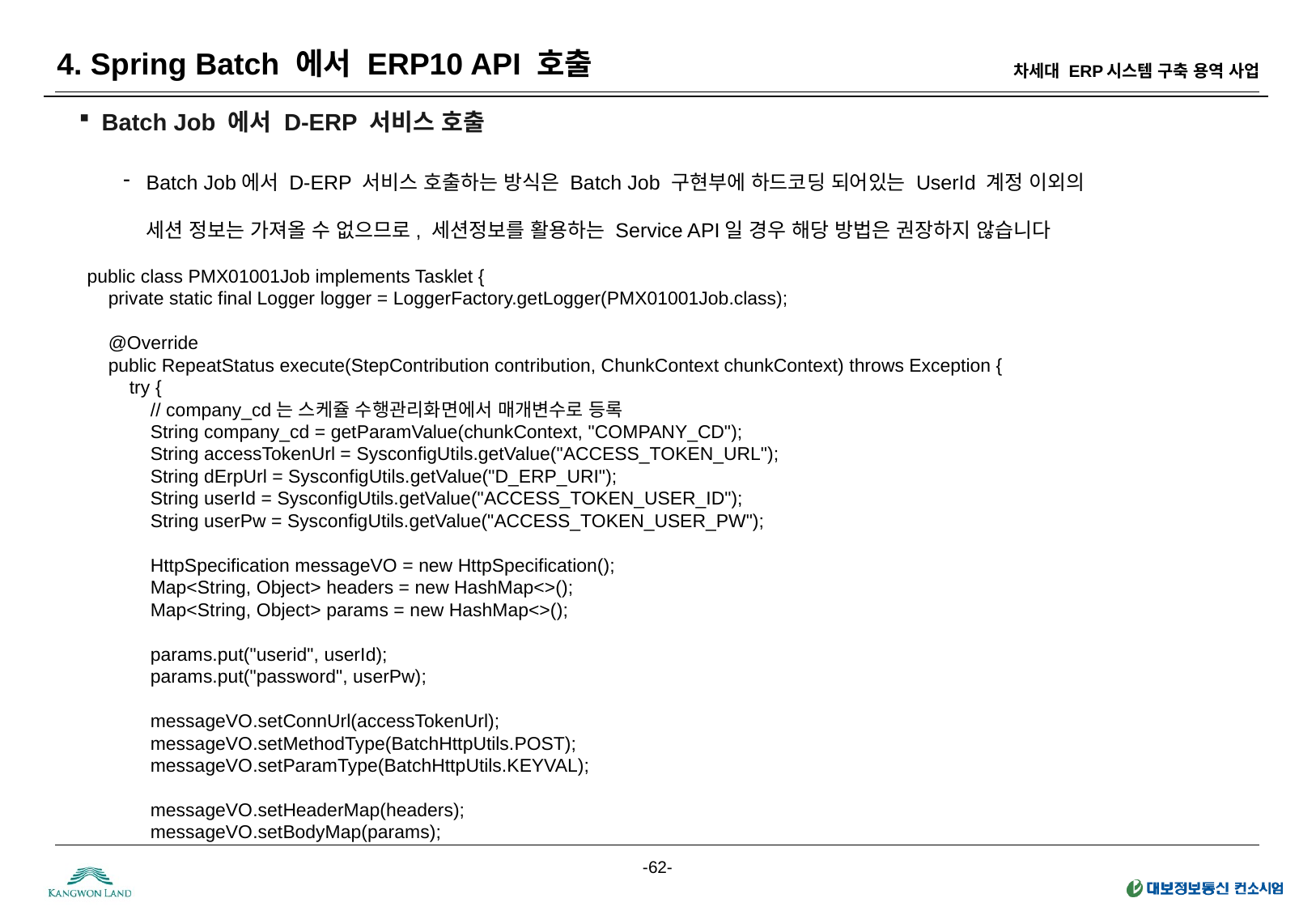

4. Spring Batch 에서 ERP10 API 호출
Batch Job 에서 D-ERP 서비스 호출

Batch Job에서 D-ERP 서비스 호출하는 방식은 Batch Job 구현부에 하드코딩 되어있는 UserId 계정 이외의
세션 정보는 가져올 수 없으므로, 세션정보를 활용하는 Service API일 경우 해당 방법은 권장하지 않습니다
public class PMX01001Job implements Tasklet {
    private static final Logger logger = LoggerFactory.getLogger(PMX01001Job.class);
    @Override
    public RepeatStatus execute(StepContribution contribution, ChunkContext chunkContext) throws Exception {
        try {
            // company_cd는 스케쥴 수행관리화면에서 매개변수로 등록
            String company_cd = getParamValue(chunkContext, "COMPANY_CD");
            String accessTokenUrl = SysconfigUtils.getValue("ACCESS_TOKEN_URL");
            String dErpUrl = SysconfigUtils.getValue("D_ERP_URI");
            String userId = SysconfigUtils.getValue("ACCESS_TOKEN_USER_ID");
            String userPw = SysconfigUtils.getValue("ACCESS_TOKEN_USER_PW");
            HttpSpecification messageVO = new HttpSpecification();
            Map<String, Object> headers = new HashMap<>();
            Map<String, Object> params = new HashMap<>();
            params.put("userid", userId);
            params.put("password", userPw);
            messageVO.setConnUrl(accessTokenUrl);
            messageVO.setMethodType(BatchHttpUtils.POST);
            messageVO.setParamType(BatchHttpUtils.KEYVAL);

            messageVO.setHeaderMap(headers);
            messageVO.setBodyMap(params);